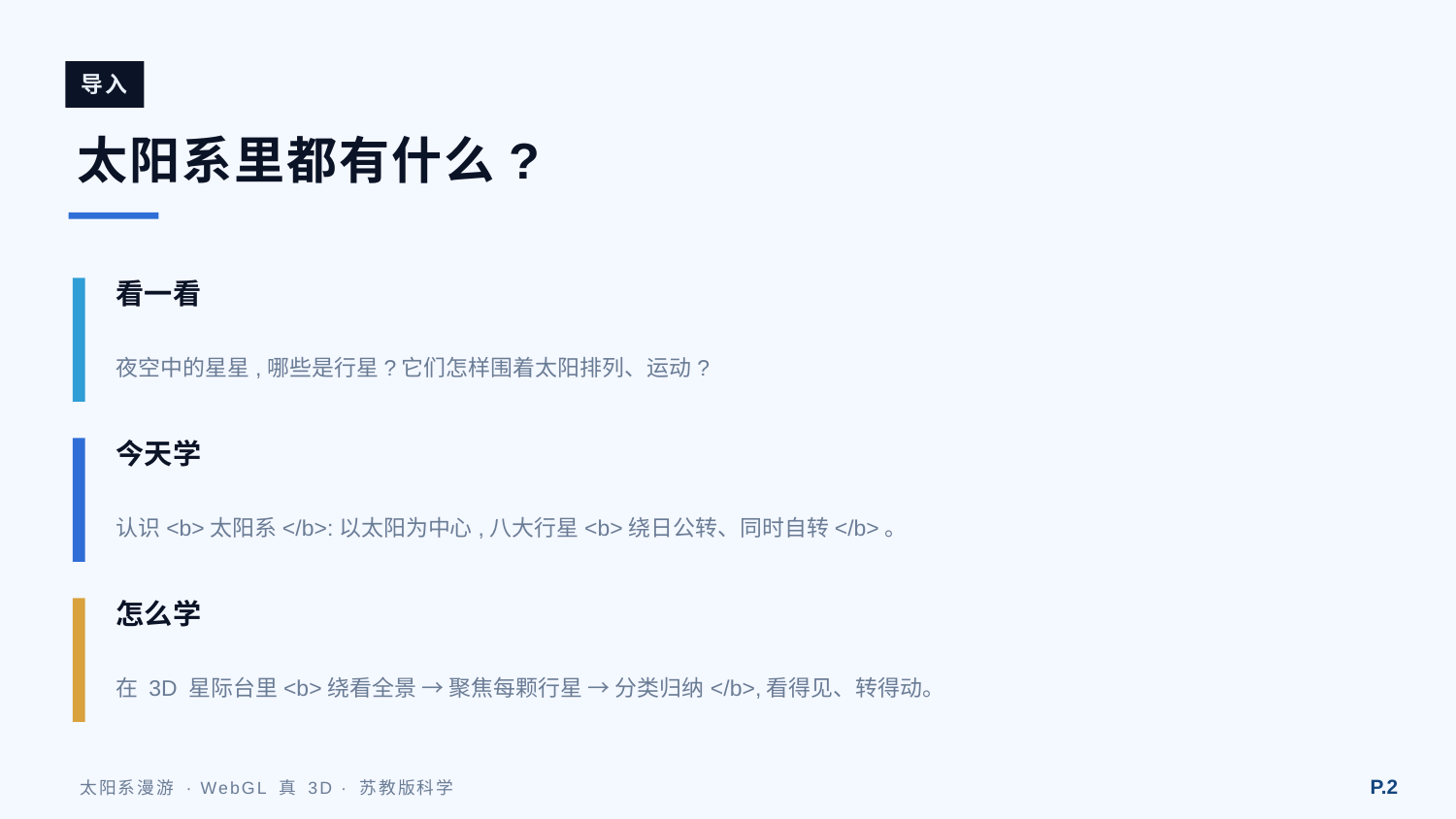

导入

太阳系里都有什么?

看一看

夜空中的星星,哪些是行星?它们怎样围着太阳排列、运动?
今天学

认识<b>太阳系</b>:以太阳为中心,八大行星<b>绕日公转、同时自转</b>。
怎么学

在 3D 星际台里<b>绕看全景 → 聚焦每颗行星 → 分类归纳</b>,看得见、转得动。
P.2
太阳系漫游 · WebGL 真 3D · 苏教版科学